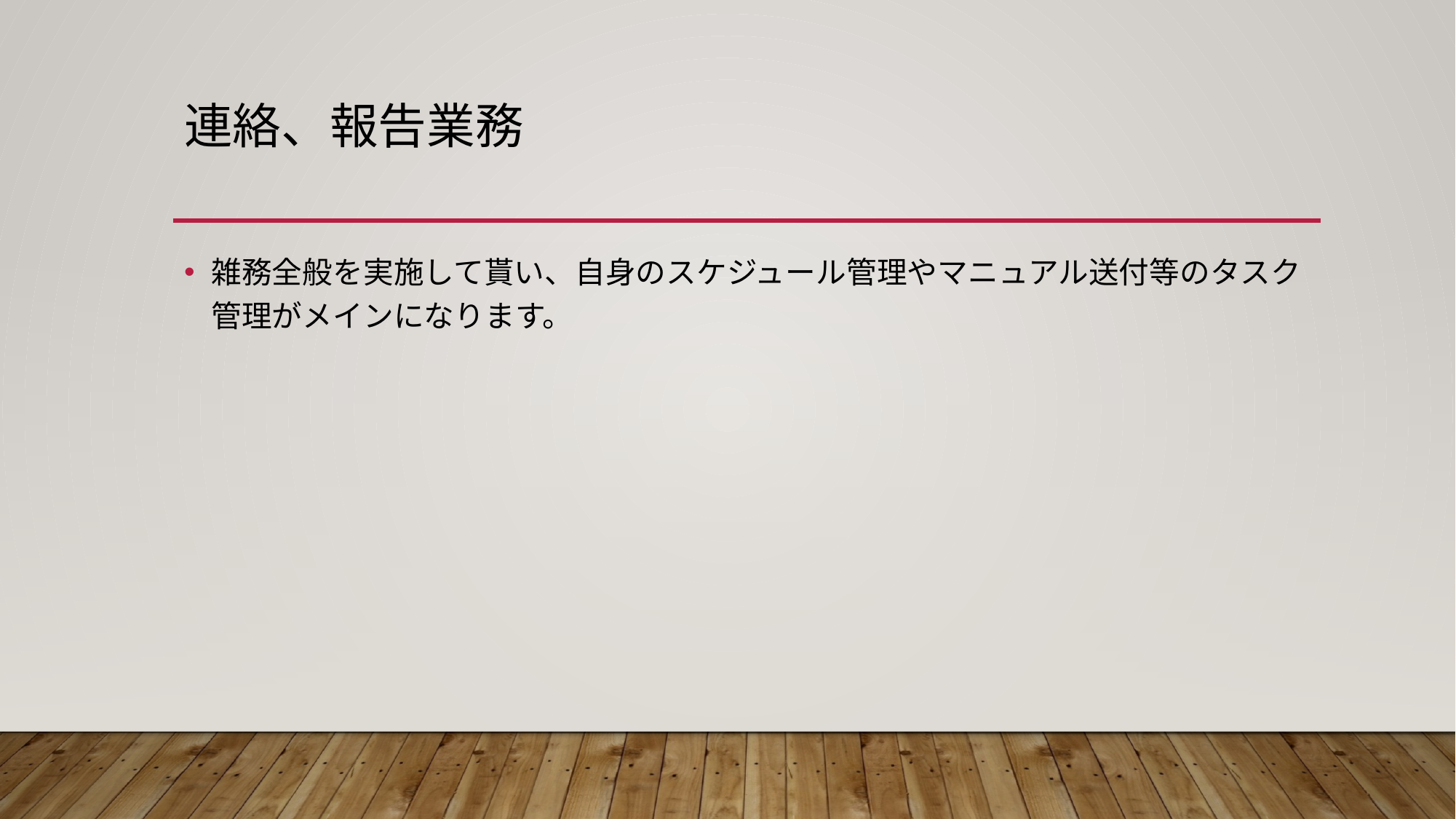

# 連絡、報告業務
雑務全般を実施して貰い、自身のスケジュール管理やマニュアル送付等のタスク管理がメインになります。